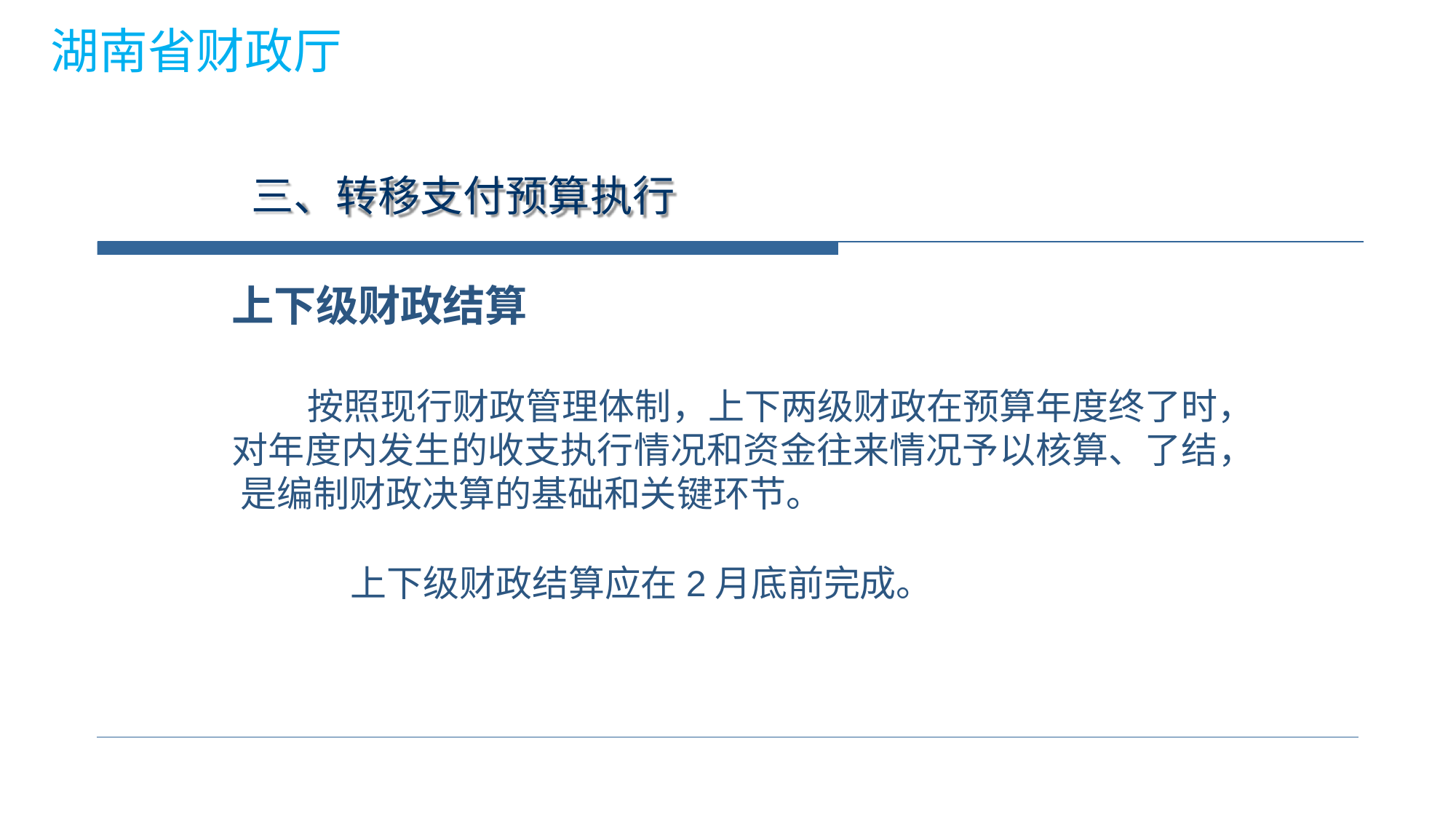

湖南省财政厅

# 三、转移支付预算执行
上下级财政结算

按照现行财政管理体制，上下两级财政在预算年度终了时， 对年度内发生的收支执行情况和资金往来情况予以核算、了结，  是编制财政决算的基础和关键环节。

上下级财政结算应在2月底前完成。

42